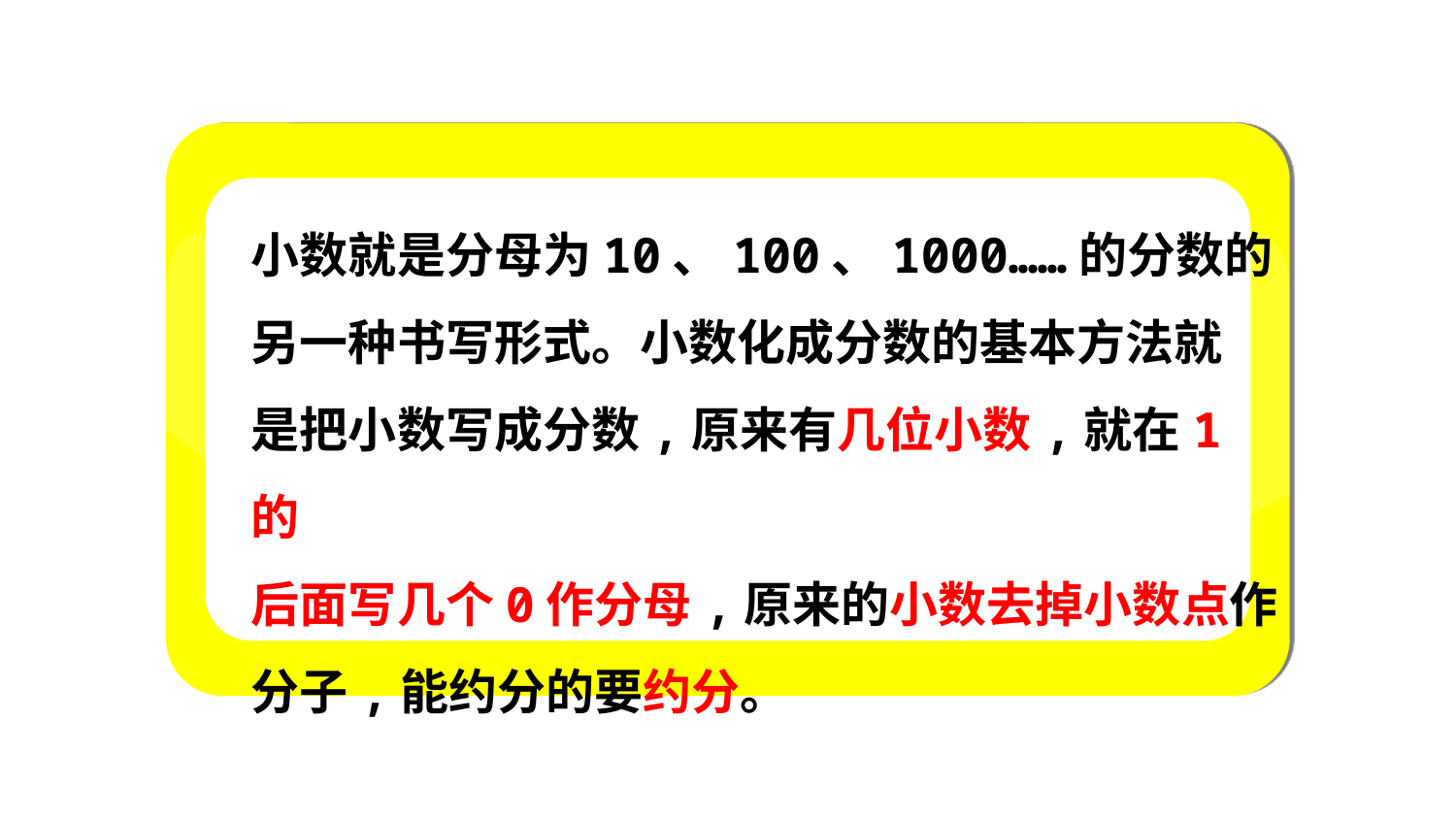

小数就是分母为10、100、1000……的分数的
另一种书写形式。小数化成分数的基本方法就
是把小数写成分数,原来有几位小数,就在1的
后面写几个0作分母,原来的小数去掉小数点作
分子,能约分的要约分。